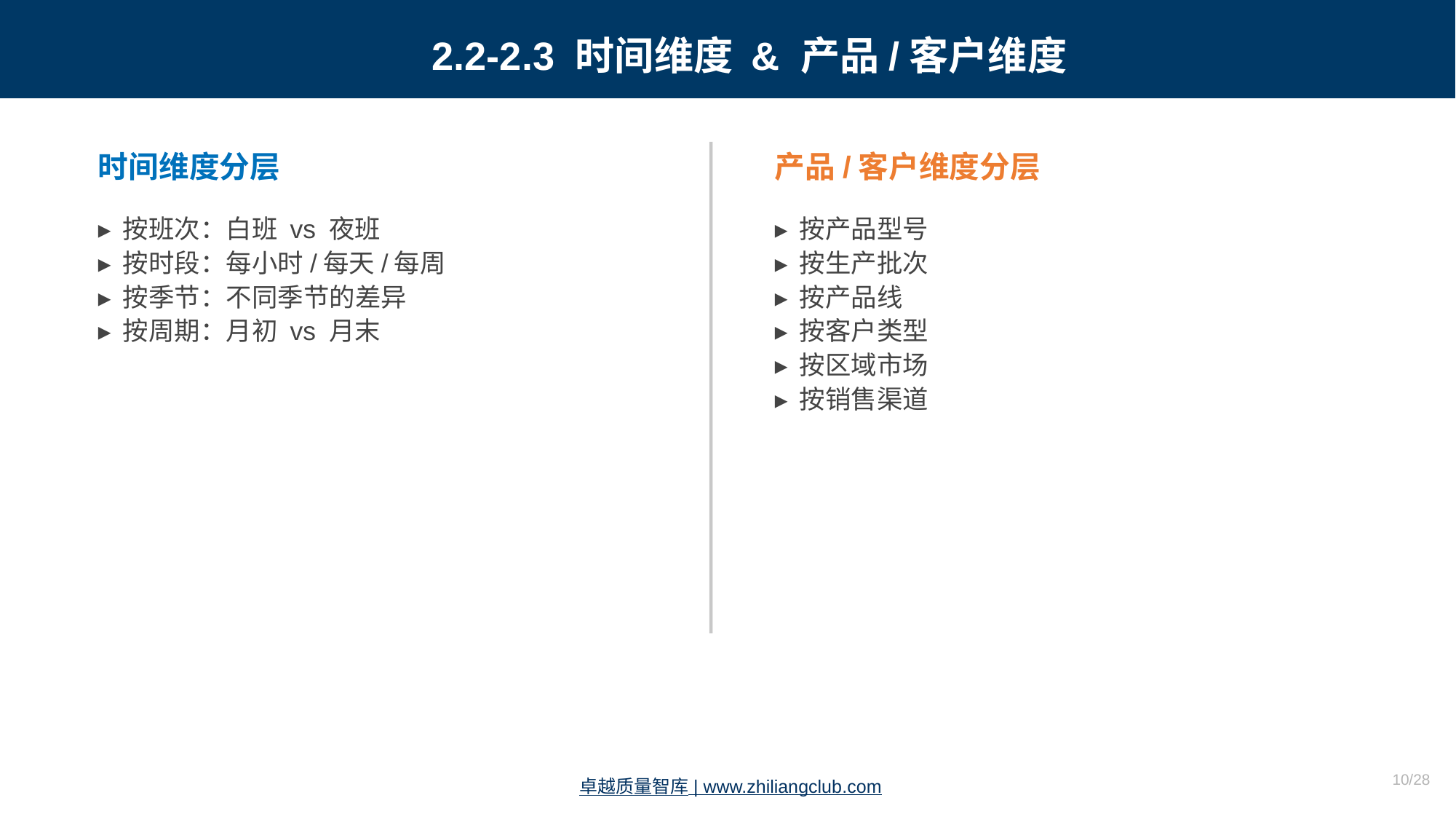

2.2-2.3 时间维度 & 产品/客户维度
时间维度分层

产品/客户维度分层
▸ 按班次：白班 vs 夜班
▸ 按时段：每小时/每天/每周
▸ 按季节：不同季节的差异
▸ 按周期：月初 vs 月末
▸ 按产品型号
▸ 按生产批次
▸ 按产品线
▸ 按客户类型
▸ 按区域市场
▸ 按销售渠道
10/28